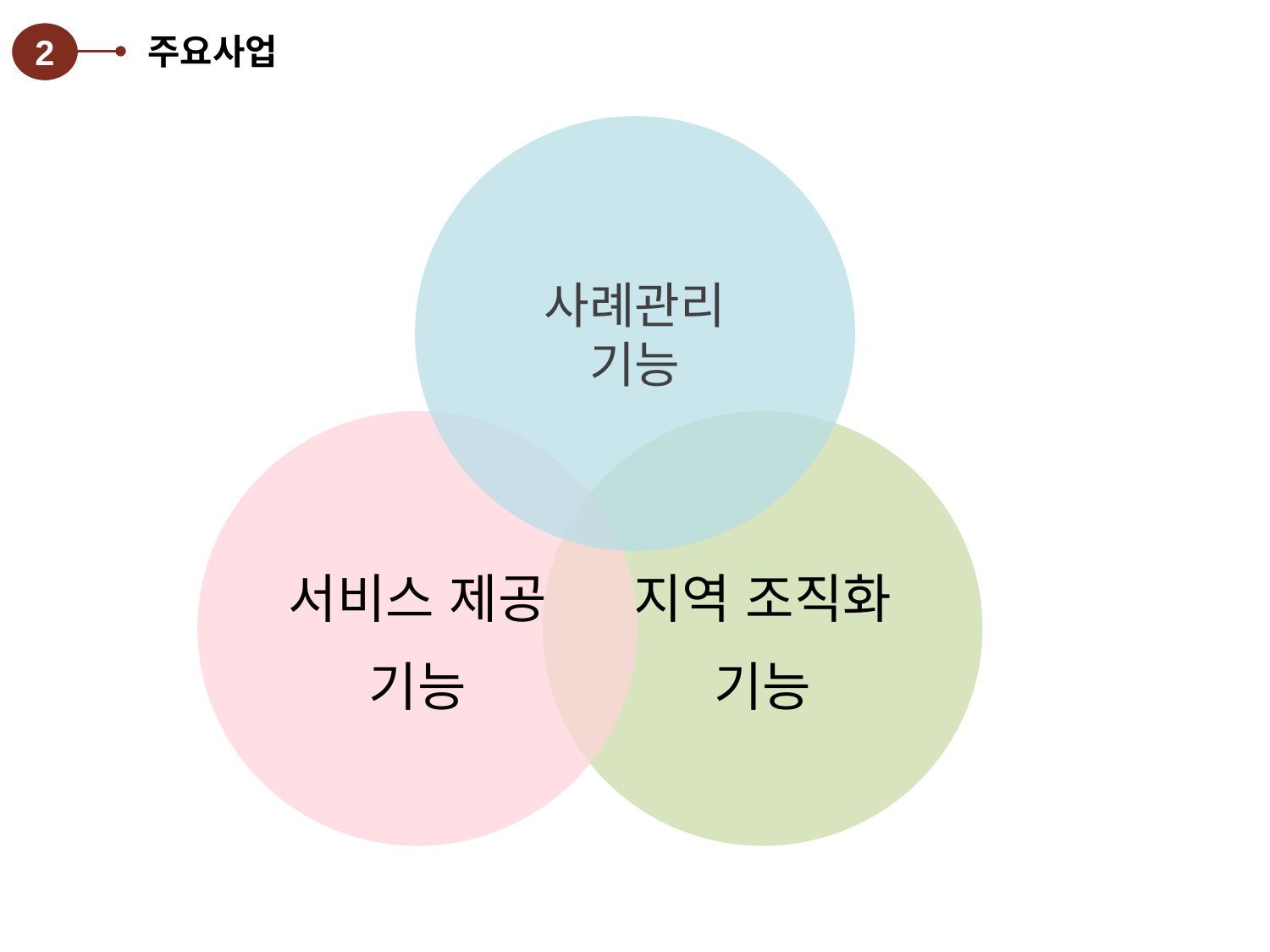

2
주요사업
사례관리
기능
서비스 제공
기능
지역 조직화
기능